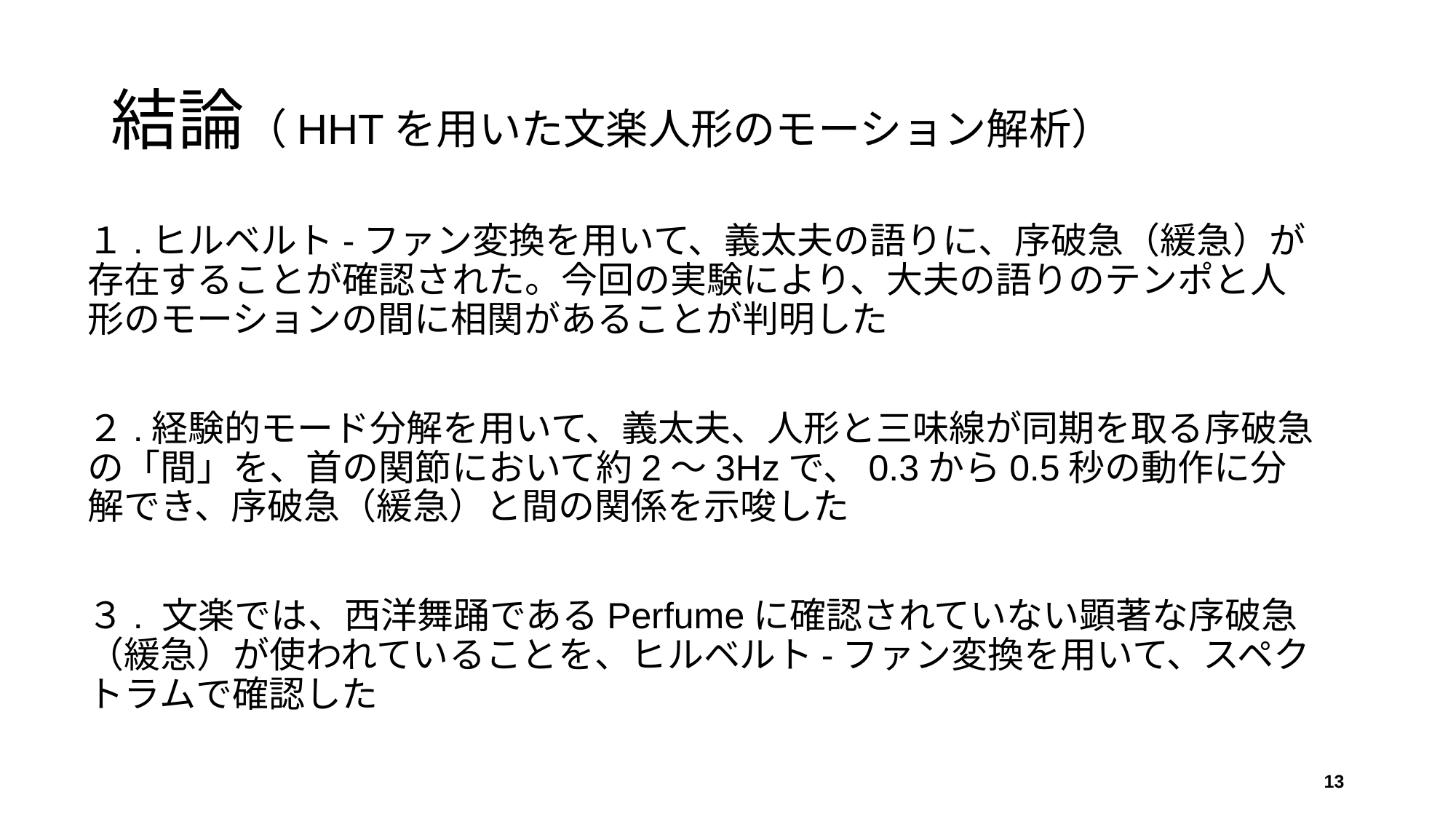

# 結論（HHTを用いた文楽人形のモーション解析）
１.ヒルベルト-ファン変換を用いて、義太夫の語りに、序破急（緩急）が存在することが確認された。今回の実験により、大夫の語りのテンポと人形のモーションの間に相関があることが判明した

２.経験的モード分解を用いて、義太夫、人形と三味線が同期を取る序破急の「間」を、首の関節において約2～3Hzで、0.3から0.5秒の動作に分解でき、序破急（緩急）と間の関係を示唆した

３. 文楽では、西洋舞踊であるPerfumeに確認されていない顕著な序破急（緩急）が使われていることを、ヒルベルト-ファン変換を用いて、スペクトラムで確認した
13